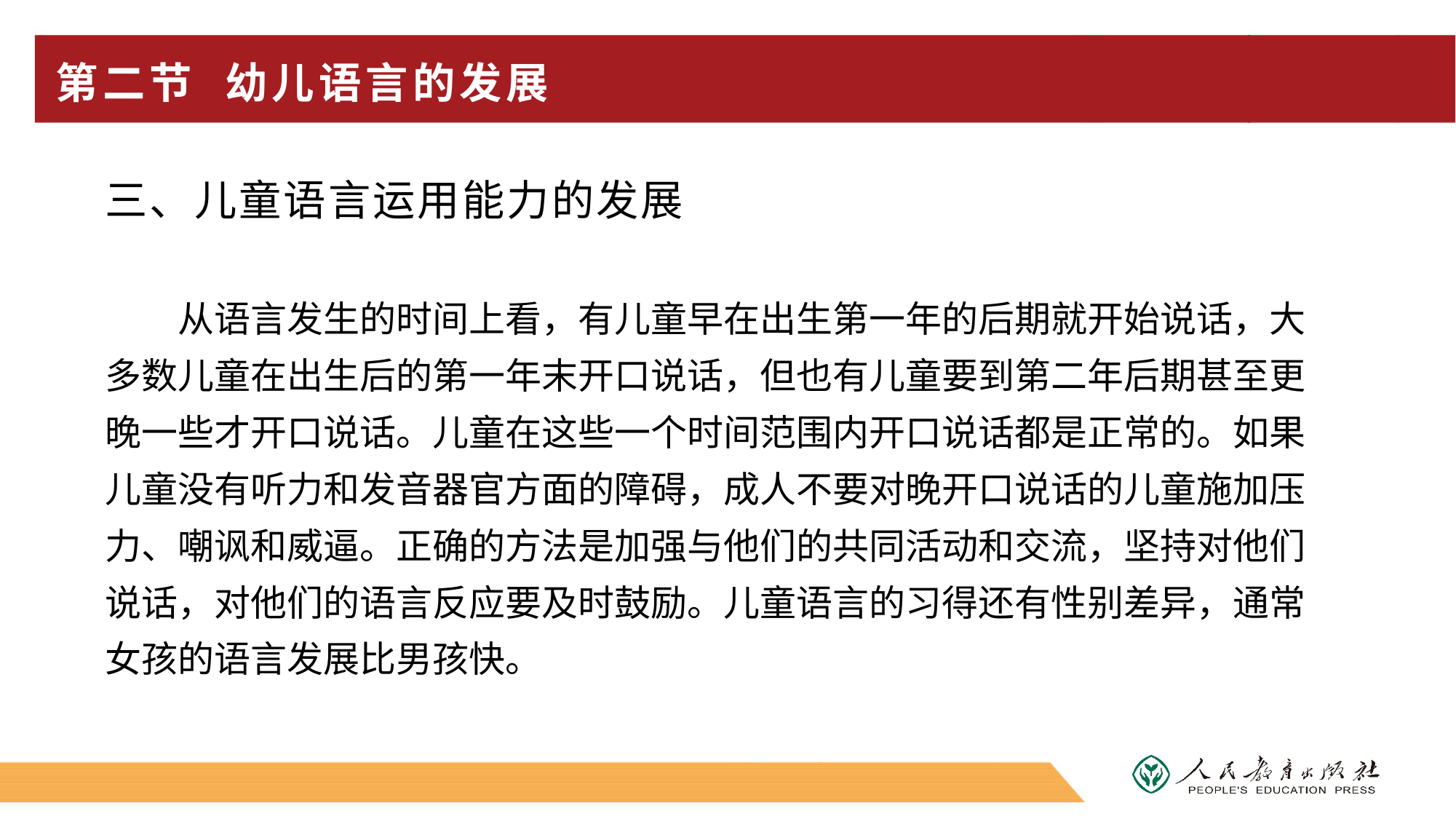

# 第二节  幼儿语言的发展
三、儿童语言运用能力的发展
从语言发生的时间上看，有儿童早在出生第一年的后期就开始说话，大多数儿童在出生后的第一年末开口说话，但也有儿童要到第二年后期甚至更晚一些才开口说话。儿童在这些一个时间范围内开口说话都是正常的。如果儿童没有听力和发音器官方面的障碍，成人不要对晚开口说话的儿童施加压力、嘲讽和威逼。正确的方法是加强与他们的共同活动和交流，坚持对他们说话，对他们的语言反应要及时鼓励。儿童语言的习得还有性别差异，通常女孩的语言发展比男孩快。